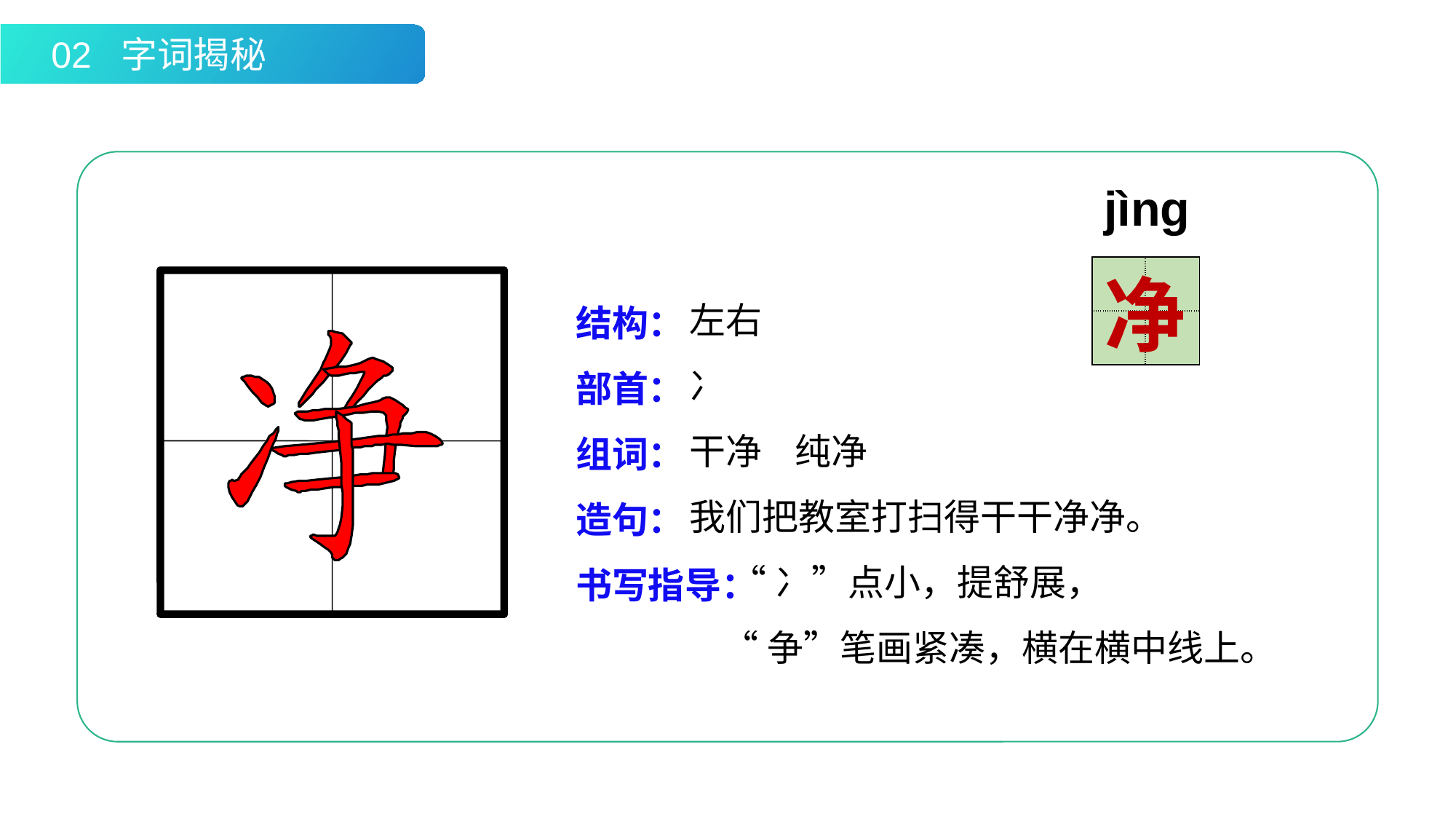

02  字词揭秘
jìnɡ
|  |  |
| --- | --- |
|  |  |
净

左右
冫
干净    纯净
我们把教室打扫得干干净净。
     “冫”点小，提舒展，
    “争”笔画紧凑，横在横中线上。
结构：
部首：
组词：
造句：
书写指导：